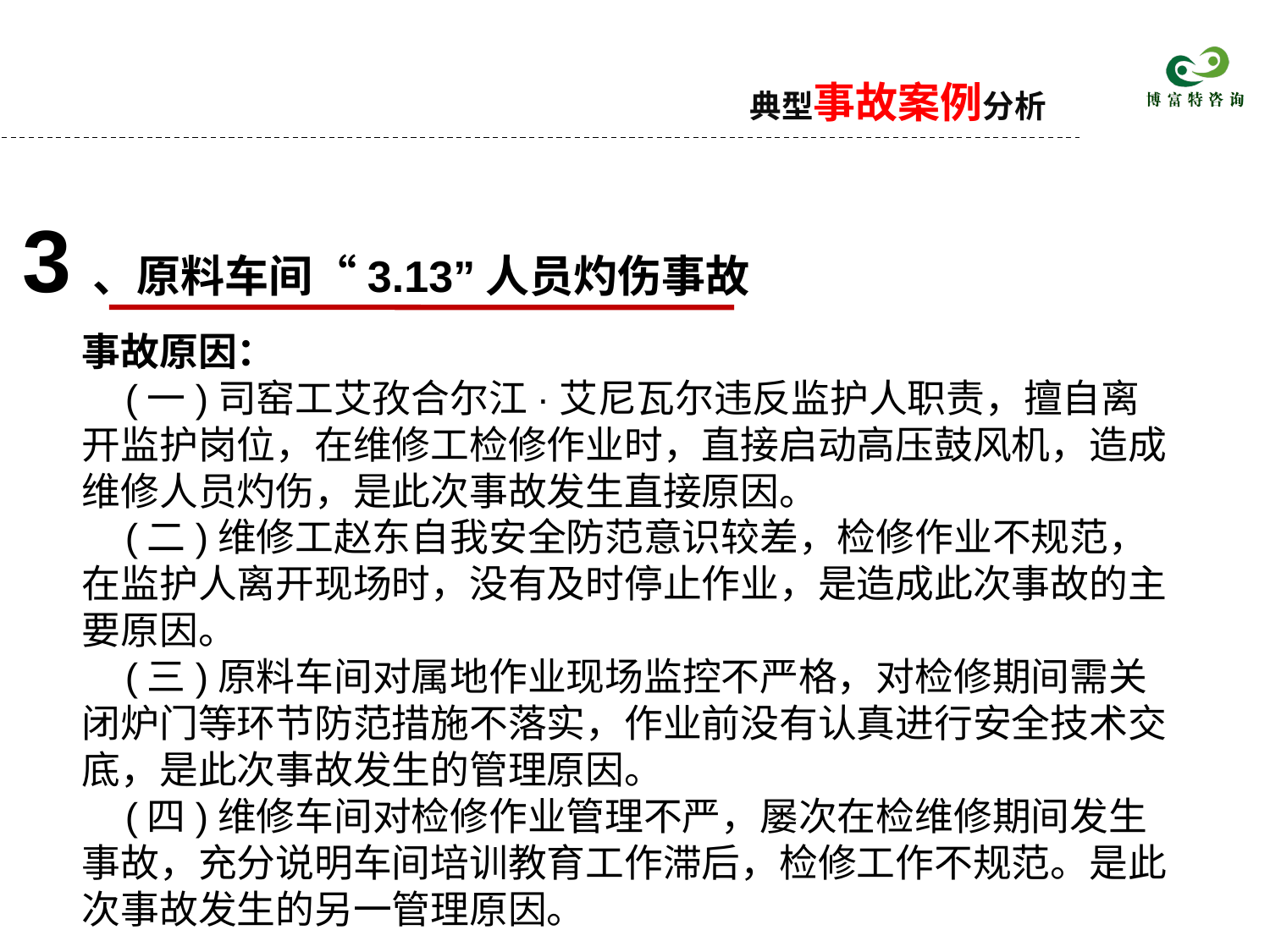

3、原料车间“3.13”人员灼伤事故

事故原因：
    (一)司窑工艾孜合尔江·艾尼瓦尔违反监护人职责，擅自离开监护岗位，在维修工检修作业时，直接启动高压鼓风机，造成维修人员灼伤，是此次事故发生直接原因。
    (二)维修工赵东自我安全防范意识较差，检修作业不规范，在监护人离开现场时，没有及时停止作业，是造成此次事故的主要原因。
    (三)原料车间对属地作业现场监控不严格，对检修期间需关闭炉门等环节防范措施不落实，作业前没有认真进行安全技术交底，是此次事故发生的管理原因。
    (四)维修车间对检修作业管理不严，屡次在检维修期间发生事故，充分说明车间培训教育工作滞后，检修工作不规范。是此次事故发生的另一管理原因。